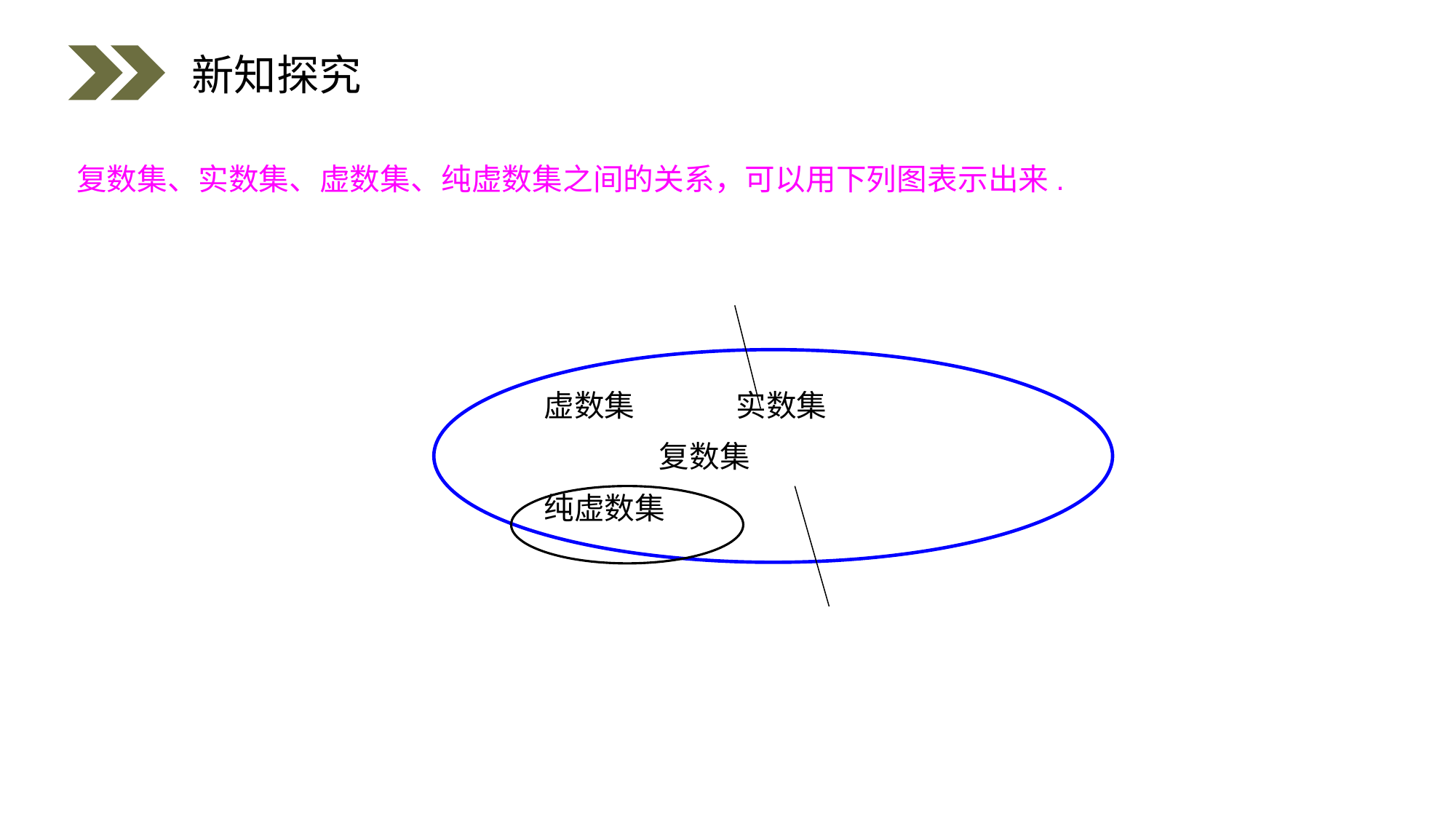

新知探究
        复数集、实数集、虚数集、纯虚数集之间的关系，可以用下列图表示出来.

虚数集               实数集
                复数集
纯虚数集